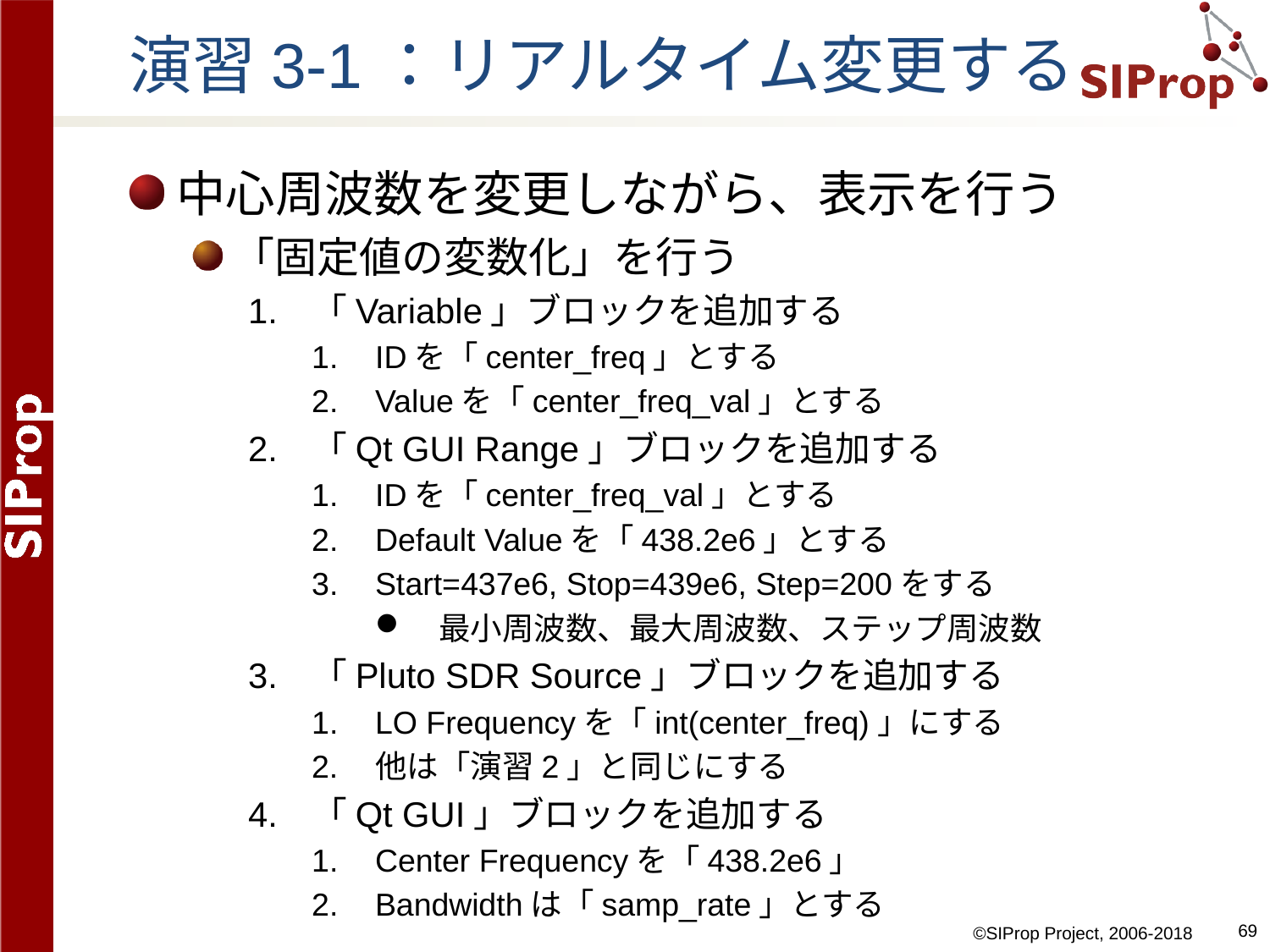

# 演習3-1：リアルタイム変更する
中心周波数を変更しながら、表示を行う
「固定値の変数化」を行う
「Variable」ブロックを追加する
IDを「center_freq」とする
Valueを「center_freq_val」とする
「Qt GUI Range」ブロックを追加する
IDを「center_freq_val」とする
Default Valueを「438.2e6」とする
Start=437e6, Stop=439e6, Step=200をする
最小周波数、最大周波数、ステップ周波数
「Pluto SDR Source」ブロックを追加する
LO Frequencyを「int(center_freq)」にする
他は「演習2」と同じにする
「Qt GUI」ブロックを追加する
Center Frequencyを「438.2e6」
Bandwidthは「samp_rate」とする